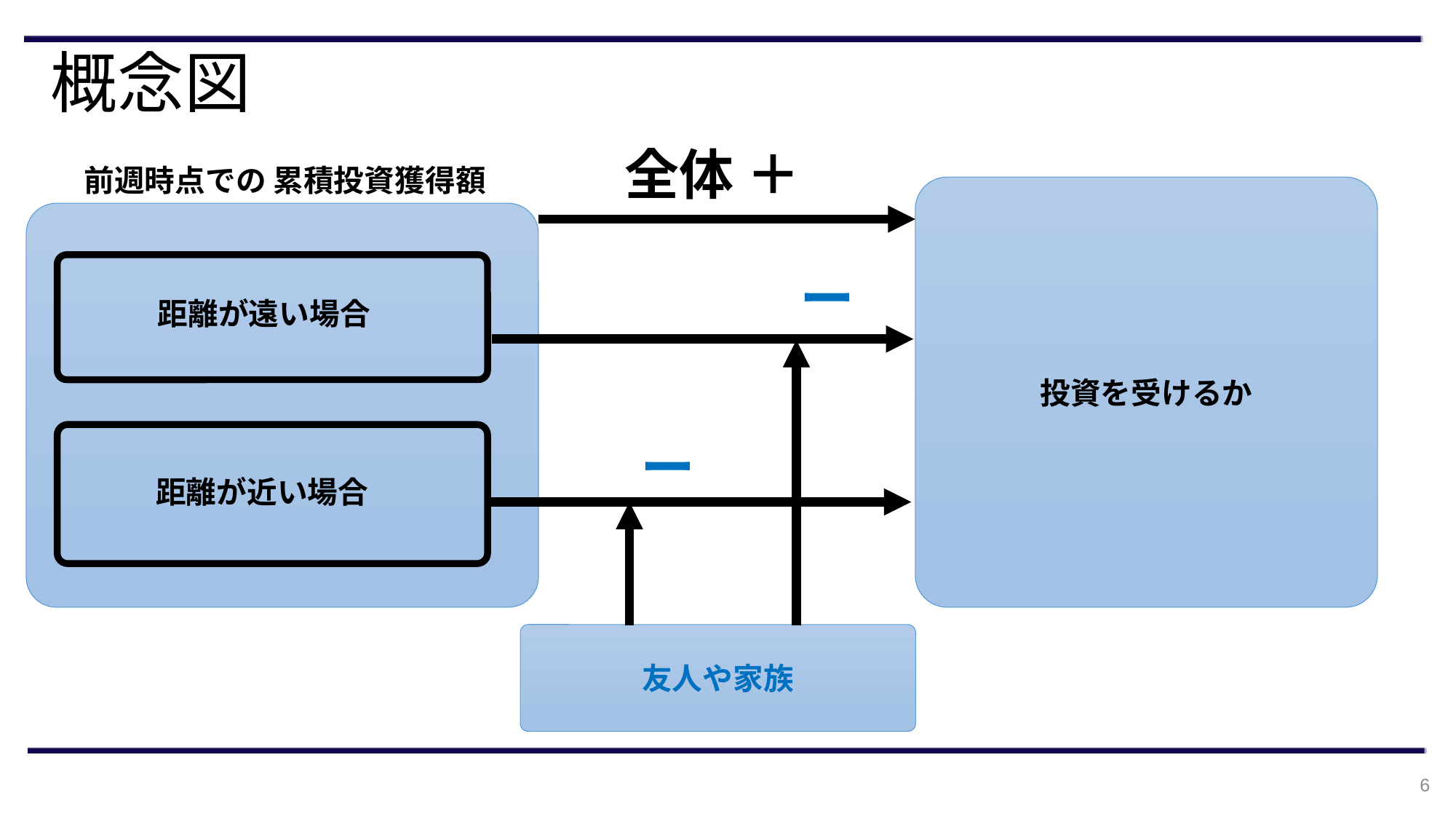

# 概念図
全体 ＋
前週時点での 累積投資獲得額
投資を受けるか

ー
距離が遠い場合

ー
距離が近い場合
友人や家族
6